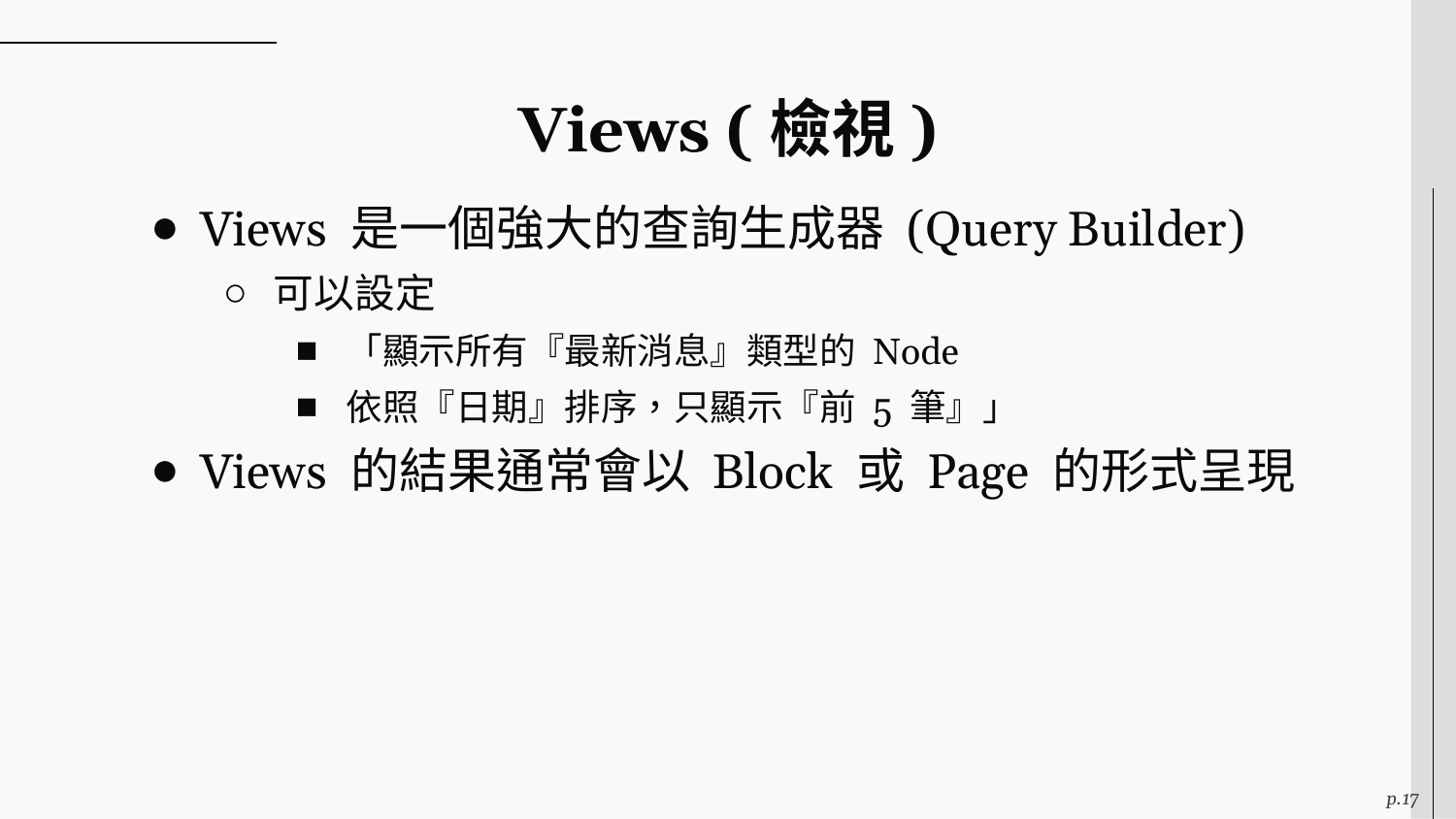

# Views (檢視)
Views 是一個強大的查詢生成器 (Query Builder)
可以設定
「顯示所有『最新消息』類型的 Node
依照『日期』排序，只顯示『前 5 筆』」
Views 的結果通常會以 Block 或 Page 的形式呈現

p.17